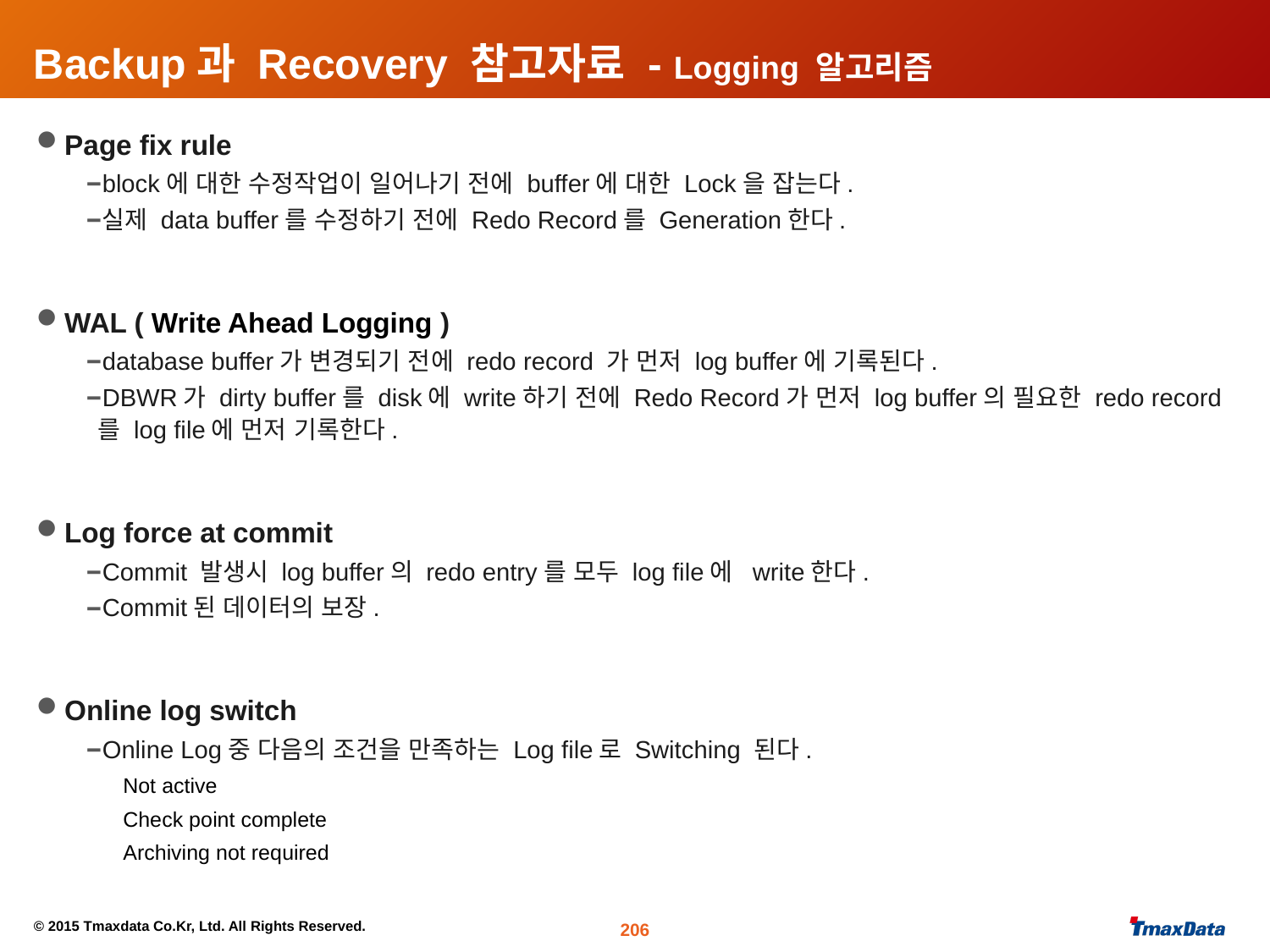

# Backup과 Recovery 참고자료 - Logging 알고리즘
Page fix rule
block에 대한 수정작업이 일어나기 전에 buffer에 대한 Lock을 잡는다.
실제 data buffer를 수정하기 전에 Redo Record를 Generation한다.

WAL ( Write Ahead Logging )
database buffer가 변경되기 전에 redo record 가 먼저 log buffer에 기록된다.
DBWR가 dirty buffer를 disk에 write하기 전에 Redo Record가 먼저 log buffer의 필요한 redo record를 log file에 먼저 기록한다.

Log force at commit
Commit 발생시 log buffer의 redo entry를 모두 log file에  write한다.
Commit된 데이터의 보장.

Online log switch
Online Log중 다음의 조건을 만족하는 Log file로 Switching 된다.
Not active
Check point complete
Archiving not required